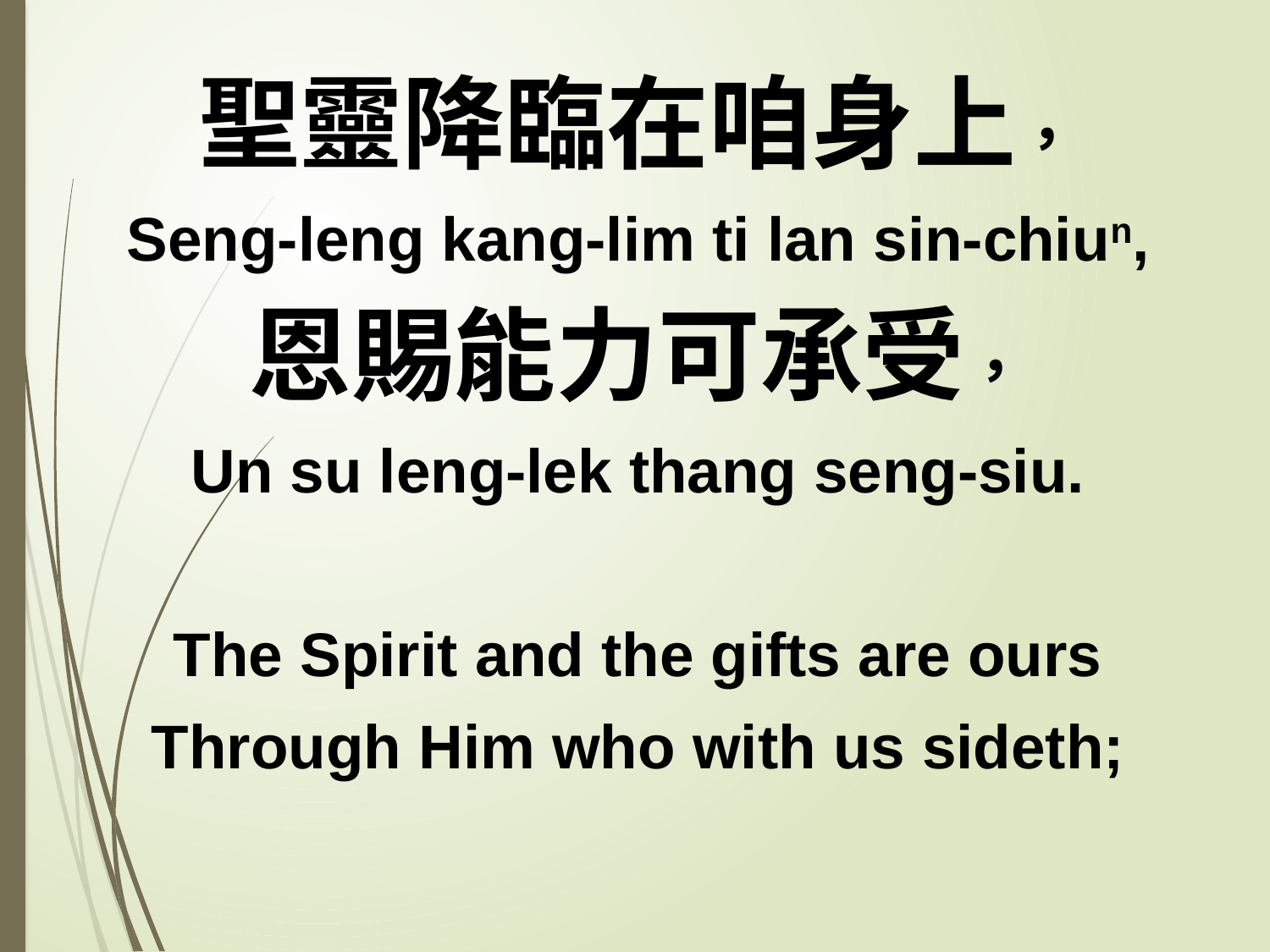

聖靈降臨在咱身上，
Seng-leng kang-lim ti lan sin-chiun,
恩賜能力可承受，
Un su leng-lek thang seng-siu.

The Spirit and the gifts are ours
Through Him who with us sideth;